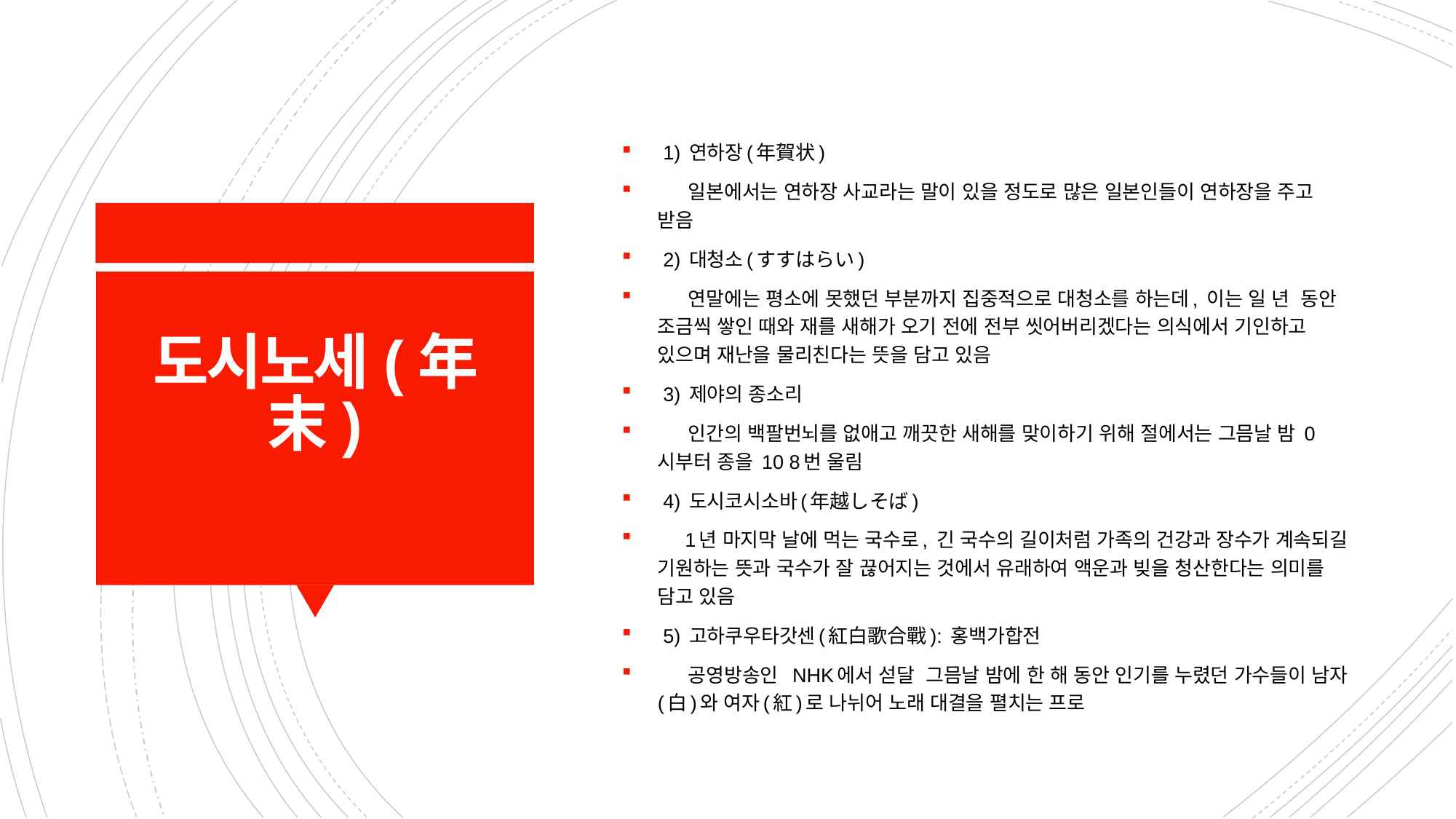

1) 연하장(年賀状)
     일본에서는 연하장 사교라는 말이 있을 정도로 많은 일본인들이 연하장을 주고 받음
 2) 대청소(すすはらい)
     연말에는 평소에 못했던 부분까지 집중적으로 대청소를 하는데, 이는 일 년  동안 조금씩 쌓인 때와 재를 새해가 오기 전에 전부 씻어버리겠다는 의식에서 기인하고 있으며 재난을 물리친다는 뜻을 담고 있음
 3) 제야의 종소리
     인간의 백팔번뇌를 없애고 깨끗한 새해를 맞이하기 위해 절에서는 그믐날 밤 0시부터 종을 10 8번 울림
 4) 도시코시소바(年越しそば)
     1년 마지막 날에 먹는 국수로, 긴 국수의 길이처럼 가족의 건강과 장수가 계속되길 기원하는 뜻과 국수가 잘 끊어지는 것에서 유래하여 액운과 빚을 청산한다는 의미를 담고 있음
 5) 고하쿠우타갓센(紅白歌合戰): 홍백가합전
     공영방송인  NHK에서 섣달  그믐날 밤에 한 해 동안 인기를 누렸던 가수들이 남자(白)와 여자(紅)로 나뉘어 노래 대결을 펼치는 프로

# 도시노세(年末)